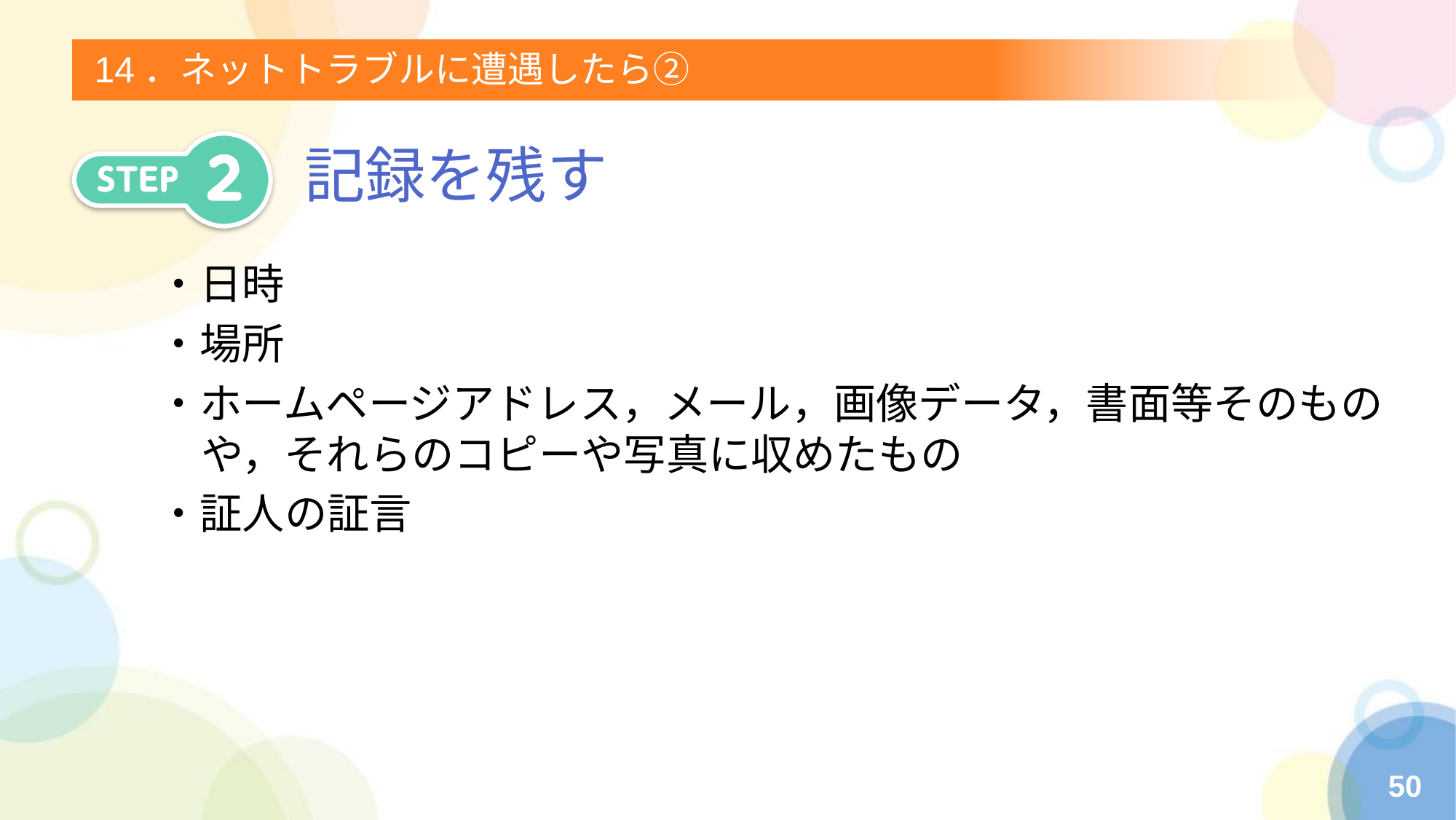

# 14．ネットトラブルに遭遇したら②

記録を残す
　・日時
　・場所
　・ホームページアドレス，メール，画像データ，書面等そのものや，それらのコピーや写真に収めたもの
　・証人の証言
50